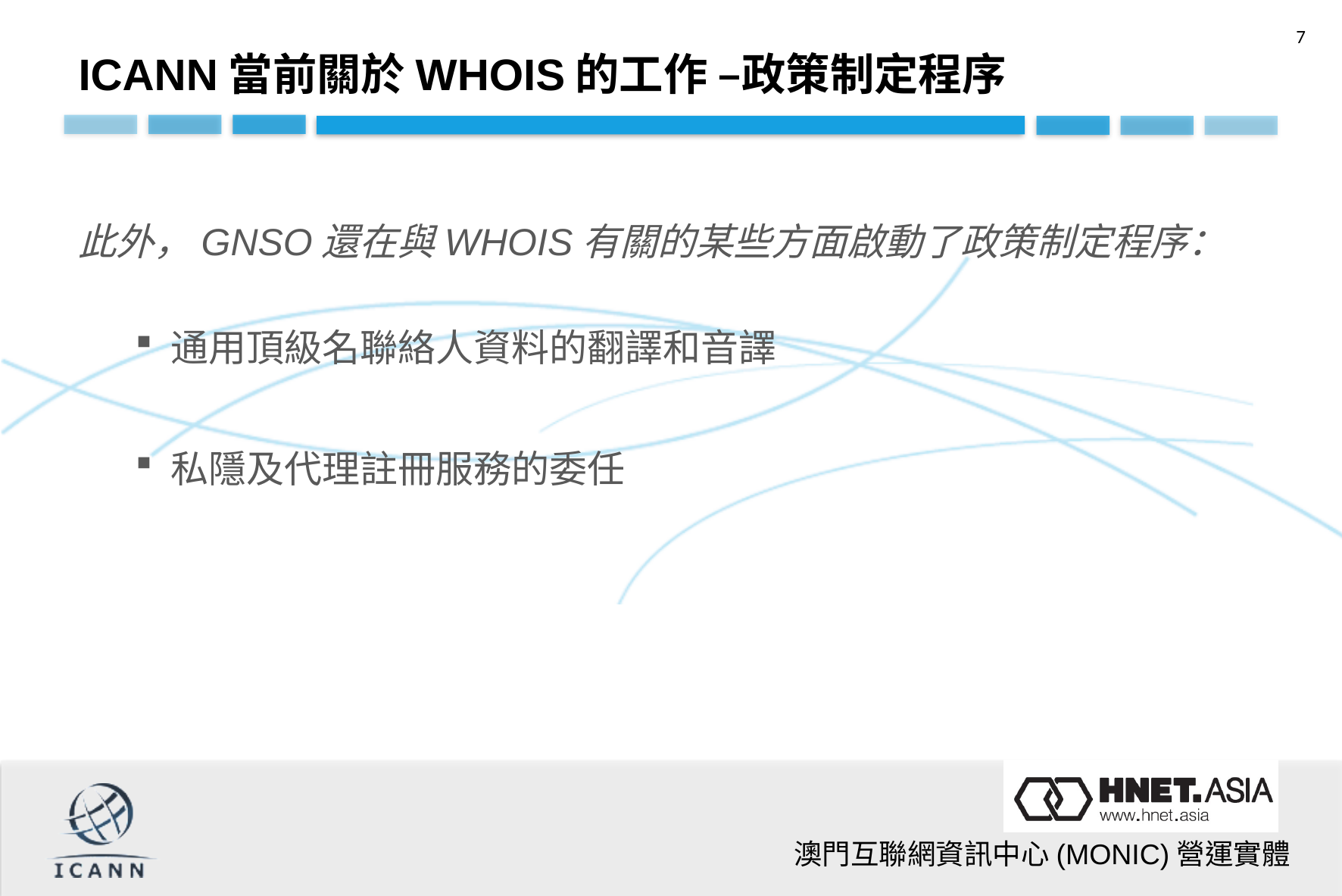

ICANN當前關於WHOIS的工作 –政策制定程序

此外，GNSO還在與WHOIS有關的某些方面啟動了政策制定程序：

通用頂級名聯絡人資料的翻譯和音譯

私隱及代理註冊服務的委任